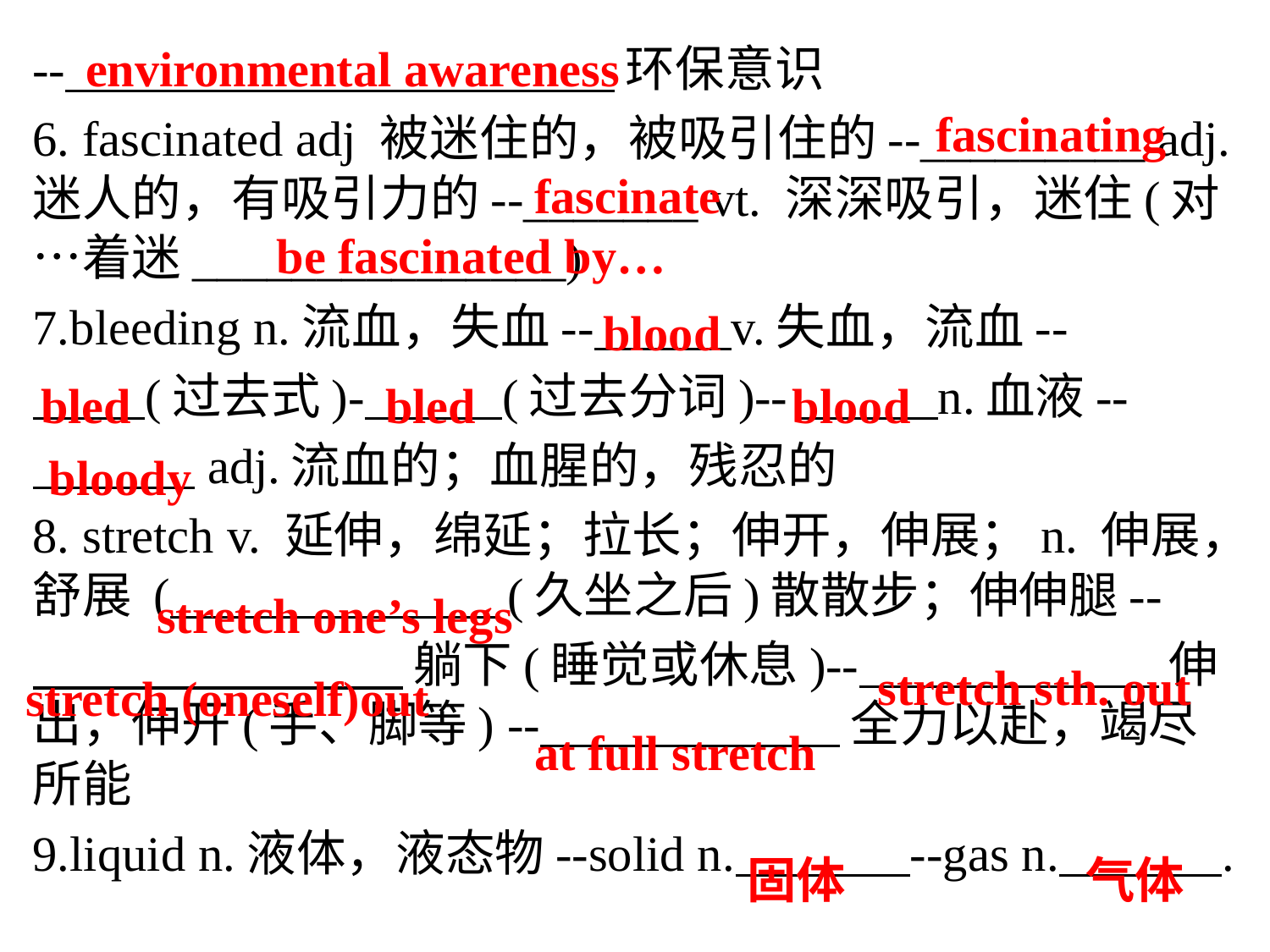

environmental awareness
--                                            环保意识
6. fascinated adj 被迷住的，被吸引住的--_________ adj. 迷人的，有吸引力的--_______ vt. 深深吸引，迷住(对…着迷_______________)
7.bleeding n.流血，失血--           v.失血，流血--
         (过去式)-           (过去分词)--            n.血液--
              adj.流血的；血腥的，残忍的
8. stretch v. 延伸，绵延；拉长；伸开，伸展；n. 伸展，舒展 (                           (久坐之后)散散步；伸伸腿--
                                 躺下(睡觉或休息)--                        伸出，伸开(手、脚等) --                        全力以赴，竭尽所能
9.liquid n.液体，液态物--solid n.              --gas n.             .
fascinating
fascinate
 be fascinated by…
blood
bled
bled
blood
bloody
stretch one’s legs
stretch sth. out
stretch (oneself)out
at full stretch
固体
气体